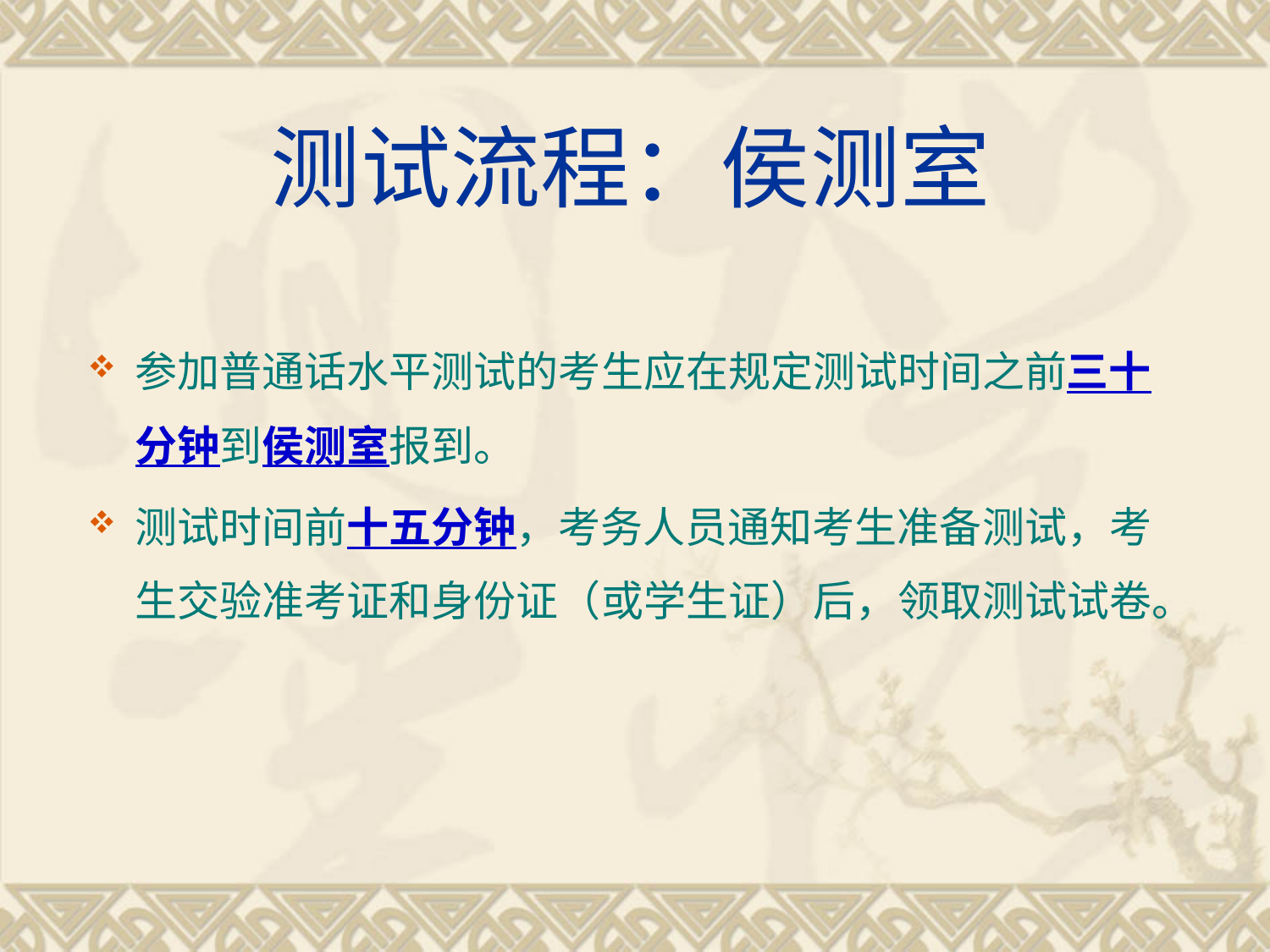

# 测试流程：侯测室
参加普通话水平测试的考生应在规定测试时间之前三十分钟到侯测室报到。
测试时间前十五分钟，考务人员通知考生准备测试，考生交验准考证和身份证（或学生证）后，领取测试试卷。